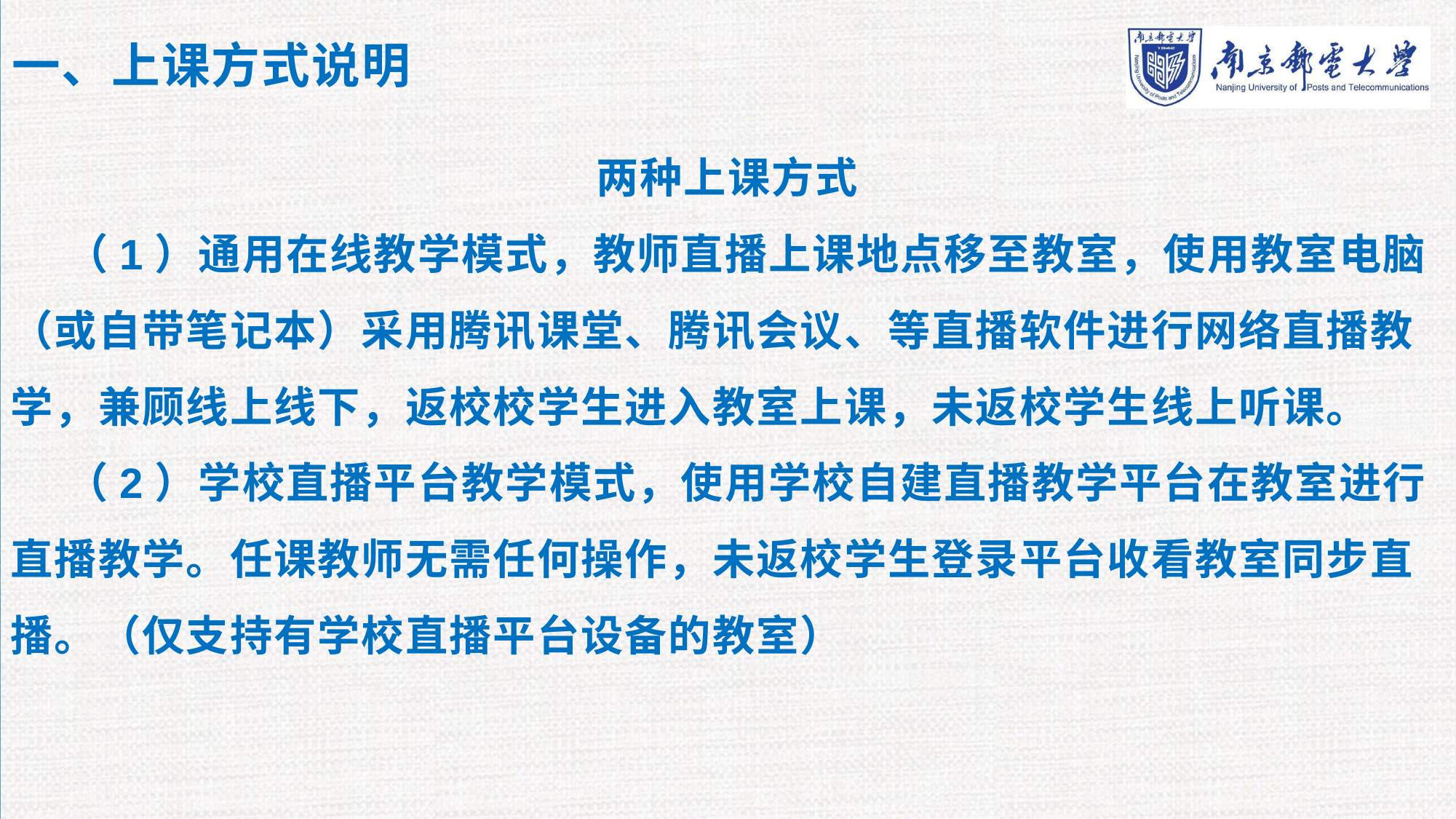

一、上课方式说明
两种上课方式
    （1）通用在线教学模式，教师直播上课地点移至教室，使用教室电脑（或自带笔记本）采用腾讯课堂、腾讯会议、等直播软件进行网络直播教学，兼顾线上线下，返校校学生进入教室上课，未返校学生线上听课。
    （2）学校直播平台教学模式，使用学校自建直播教学平台在教室进行直播教学。任课教师无需任何操作，未返校学生登录平台收看教室同步直播。（仅支持有学校直播平台设备的教室）